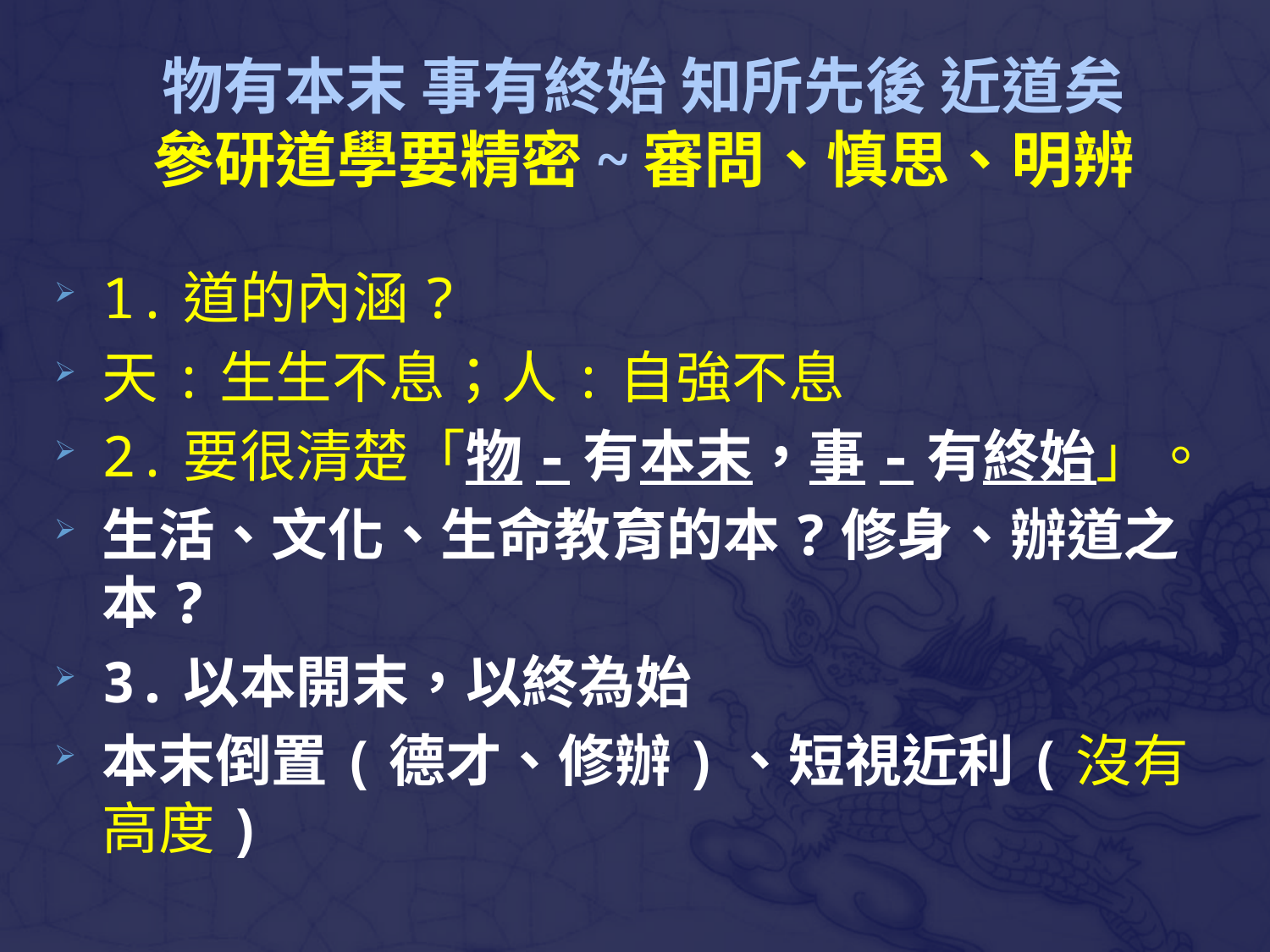

# 物有本末 事有終始 知所先後 近道矣 參研道學要精密~審問、慎思、明辨
1.道的內涵?
天:生生不息；人:自強不息
2.要很清楚「物-有本末，事-有終始」。
生活、文化、生命教育的本?修身、辦道之本?
3.以本開末，以終為始
本末倒置(德才、修辦)、短視近利(沒有高度)